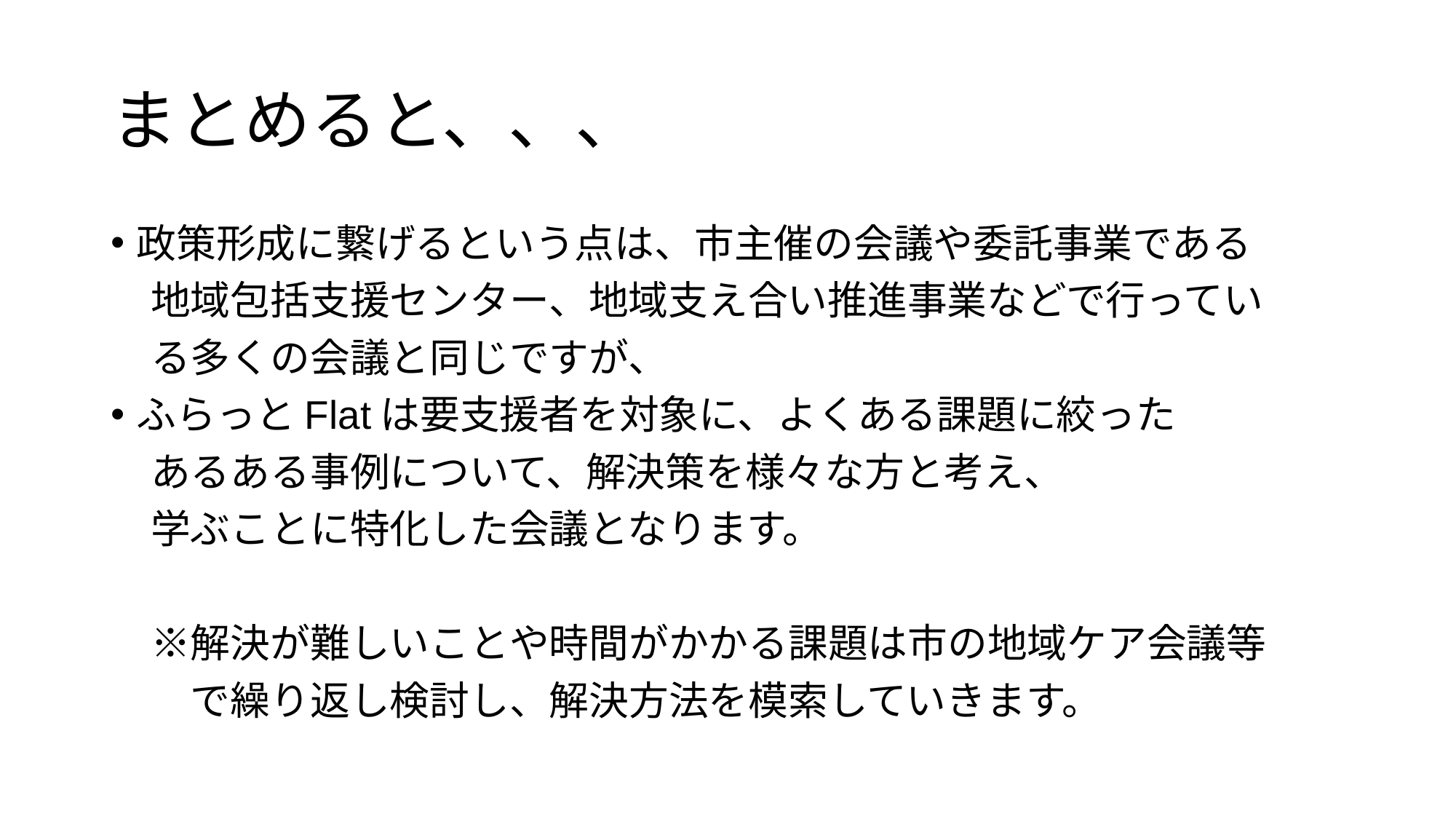

# まとめると、、、
政策形成に繋げるという点は、市主催の会議や委託事業である
　地域包括支援センター、地域支え合い推進事業などで行ってい
　る多くの会議と同じですが、
ふらっとFlatは要支援者を対象に、よくある課題に絞った
　あるある事例について、解決策を様々な方と考え、
　学ぶことに特化した会議となります。

　※解決が難しいことや時間がかかる課題は市の地域ケア会議等
　　で繰り返し検討し、解決方法を模索していきます。